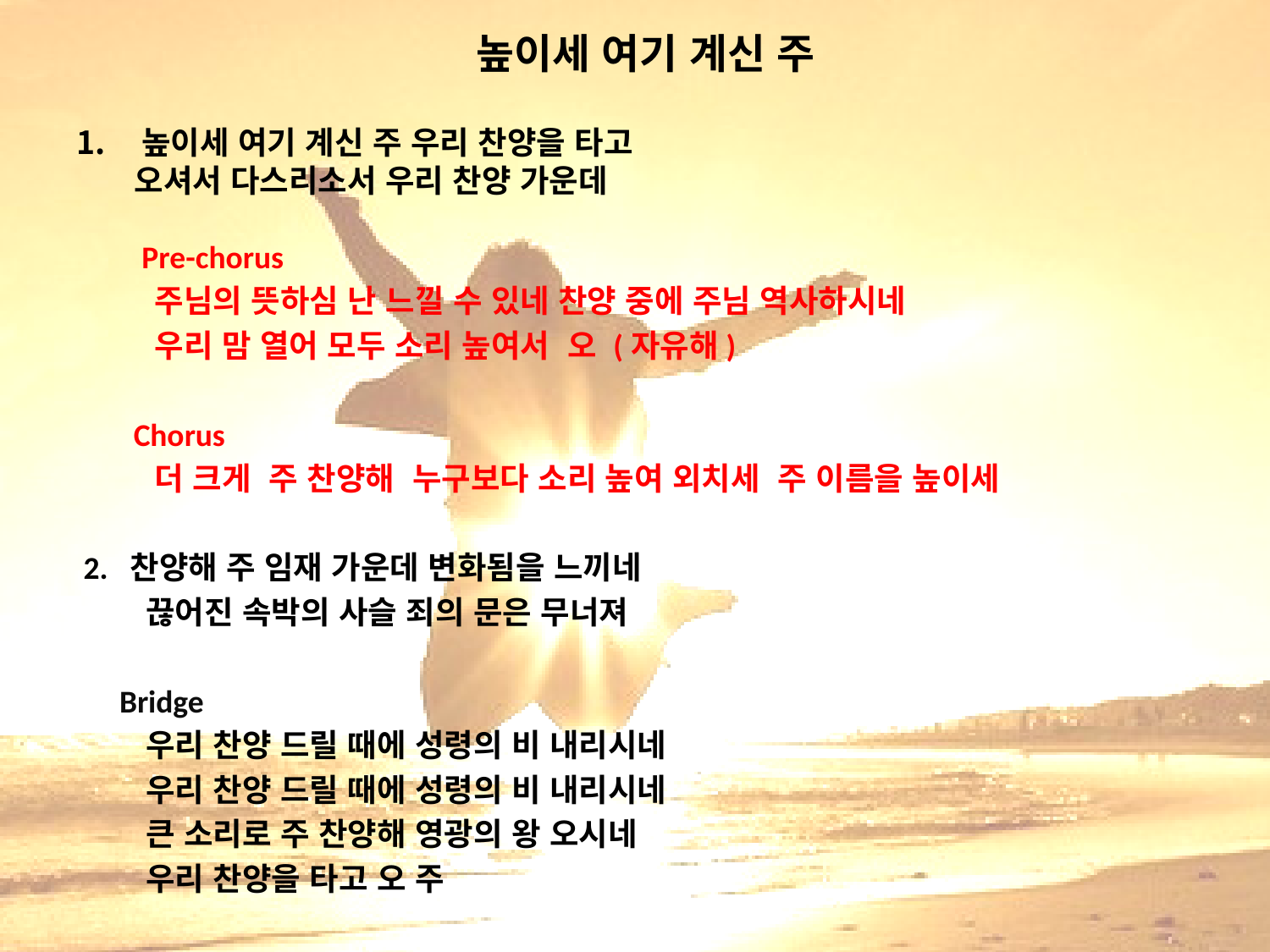

# 높이세 여기 계신 주
 높이세 여기 계신 주 우리 찬양을 타고
 오셔서 다스리소서 우리 찬양 가운데
 Pre-chorus
        주님의 뜻하심 난 느낄 수 있네 찬양 중에 주님 역사하시네
        우리 맘 열어 모두 소리 높여서  오 (자유해)

        Chorus
        더 크게  주 찬양해  누구보다 소리 높여 외치세  주 이름을 높이세

 2.  찬양해 주 임재 가운데 변화됨을 느끼네
       끊어진 속박의 사슬 죄의 문은 무너져

      Bridge
       우리 찬양 드릴 때에 성령의 비 내리시네
       우리 찬양 드릴 때에 성령의 비 내리시네
       큰 소리로 주 찬양해 영광의 왕 오시네
       우리 찬양을 타고 오 주